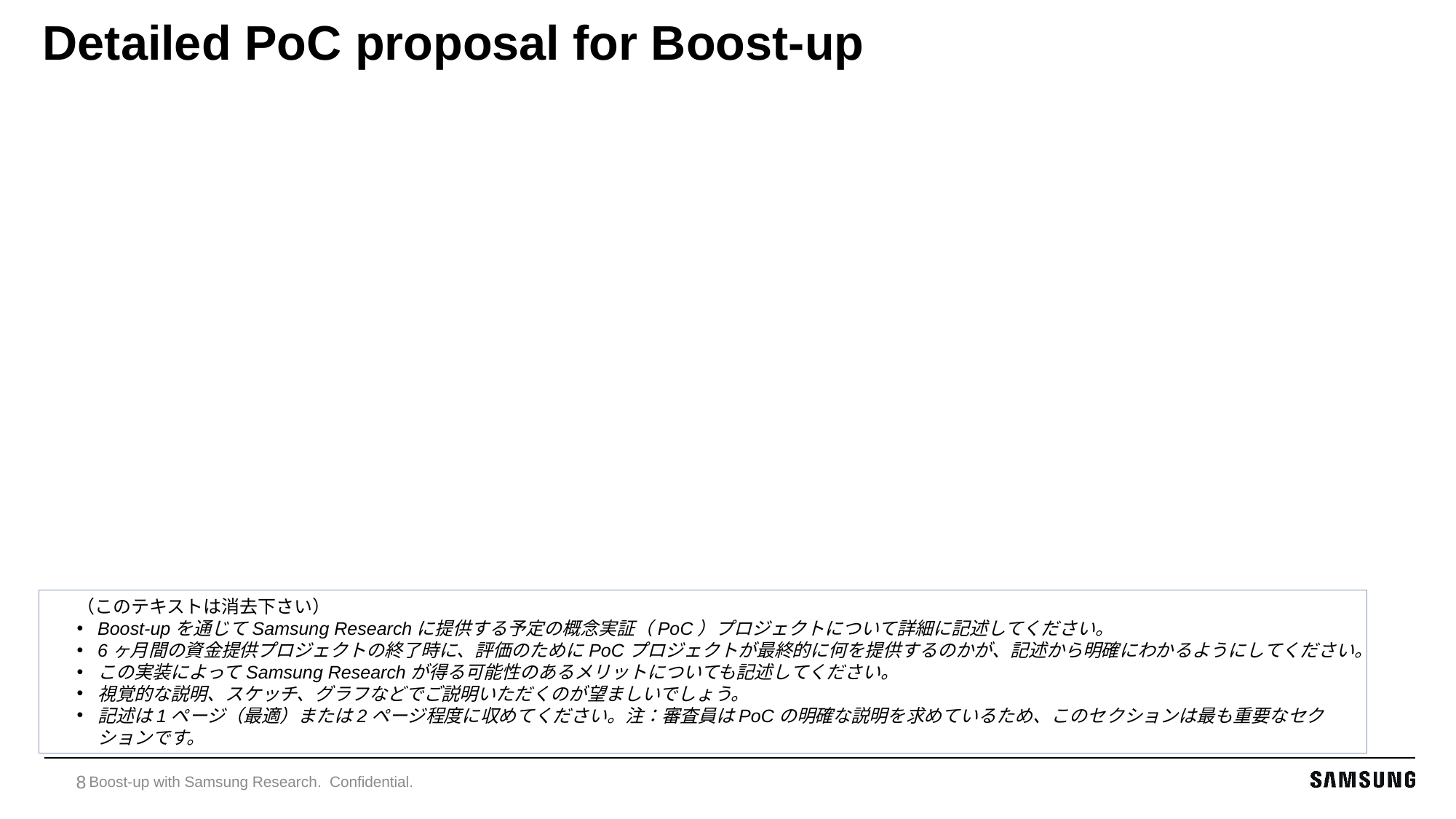

# Detailed PoC proposal for Boost-up

（このテキストは消去下さい）
Boost-upを通じてSamsung Researchに提供する予定の概念実証（PoC）プロジェクトについて詳細に記述してください。
6ヶ月間の資金提供プロジェクトの終了時に、評価のためにPoCプロジェクトが最終的に何を提供するのかが、記述から明確にわかるようにしてください。
この実装によってSamsung Researchが得る可能性のあるメリットについても記述してください。
視覚的な説明、スケッチ、グラフなどでご説明いただくのが望ましいでしょう。
記述は1ページ（最適）または2ページ程度に収めてください。注：審査員はPoCの明確な説明を求めているため、このセクションは最も重要なセクションです。
Boost-up with Samsung Research.  Confidential.
8